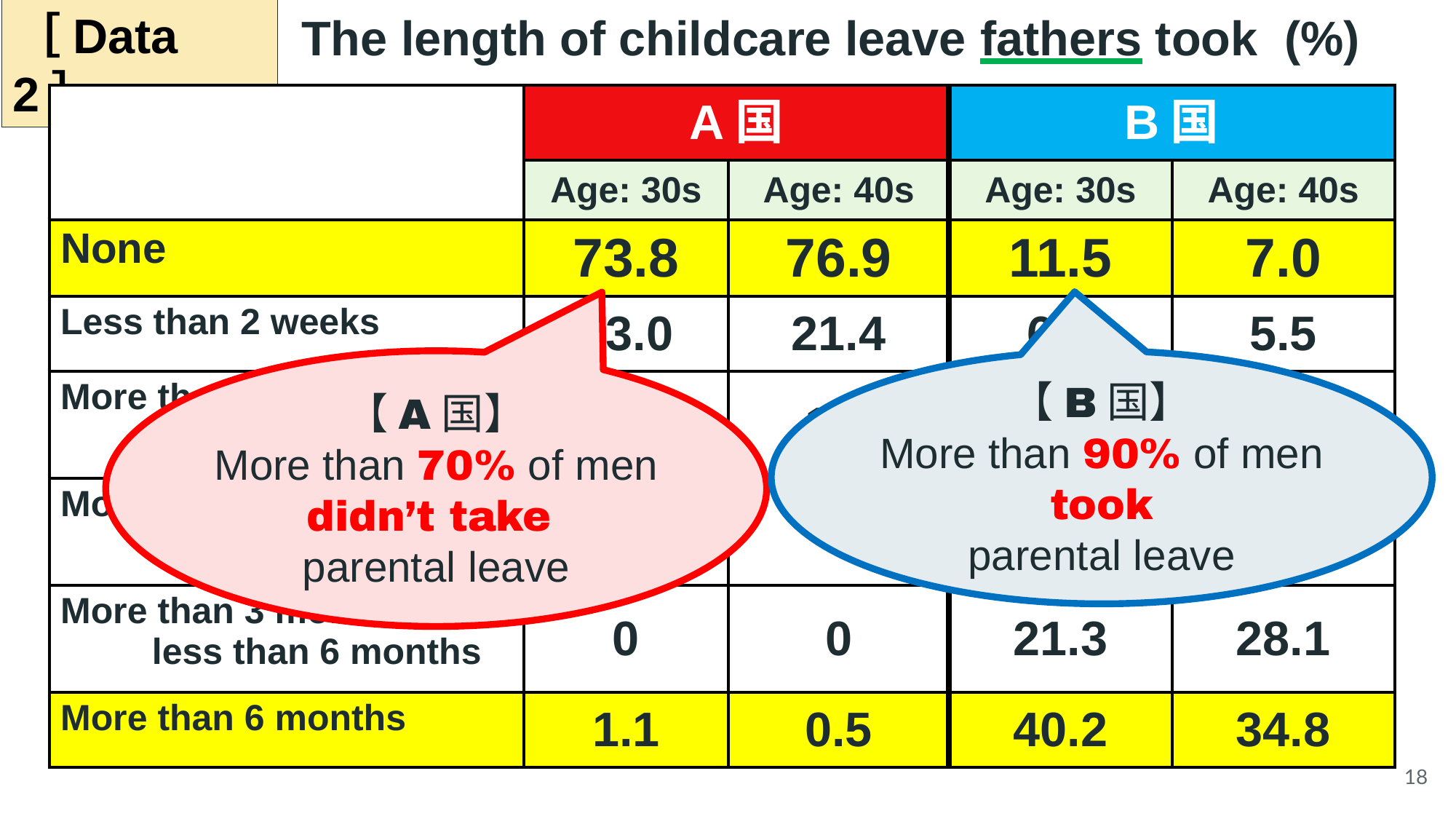

［Data 2］
 The length of childcare leave fathers took  (%)
|  | A国 |  | B国 |  |
| --- | --- | --- | --- | --- |
|  | Age: 30s | Age: 40s | Age: 30s | Age: 40s |
| None | 73.8 | 76.9 | 11.5 | 7.0 |
| Less than 2 weeks | 23.0 | 21.4 | 6.7 | 5.5 |
| More than 2 weeks – less than 1 month | 0 | 1.2 | 10.2 | 8.9 |
| More than 1 month – less than 3 months | 2.1 | 0 | 10.1 | 15.7 |
| More than 3 months － less than 6 months | 0 | 0 | 21.3 | 28.1 |
| More than 6 months | 1.1 | 0.5 | 40.2 | 34.8 |
【A国】
More than 70% of men
didn’t take
parental leave
【B国】
More than 90% of men
took
parental leave
18